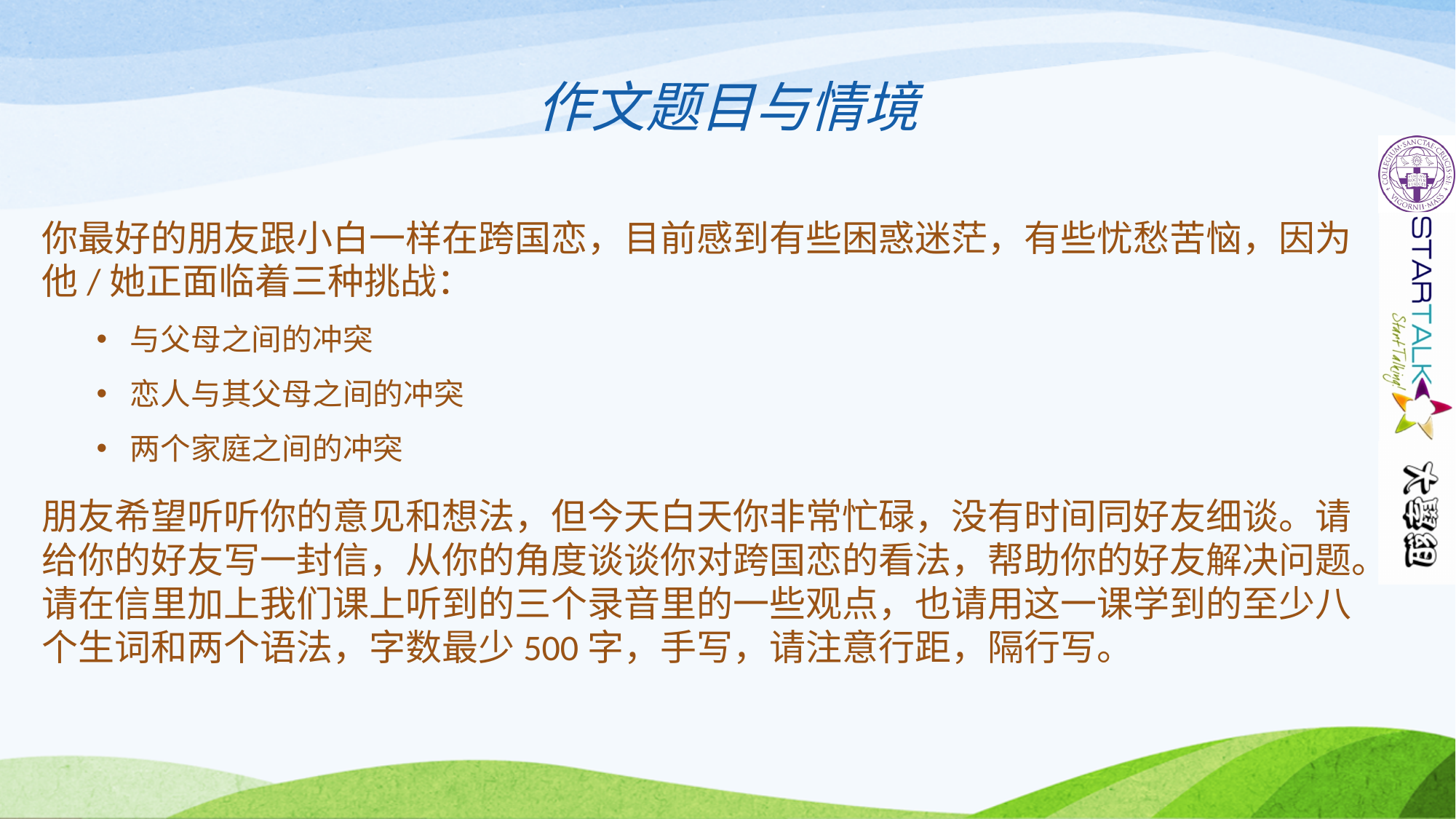

# 作文题目与情境
你最好的朋友跟小白一样在跨国恋，目前感到有些困惑迷茫，有些忧愁苦恼，因为他/她正面临着三种挑战：
与父母之间的冲突
恋人与其父母之间的冲突
两个家庭之间的冲突
朋友希望听听你的意见和想法，但今天白天你非常忙碌，没有时间同好友细谈。请给你的好友写一封信，从你的角度谈谈你对跨国恋的看法，帮助你的好友解决问题。请在信里加上我们课上听到的三个录音里的一些观点，也请用这一课学到的至少八个生词和两个语法，字数最少500字，手写，请注意行距，隔行写。